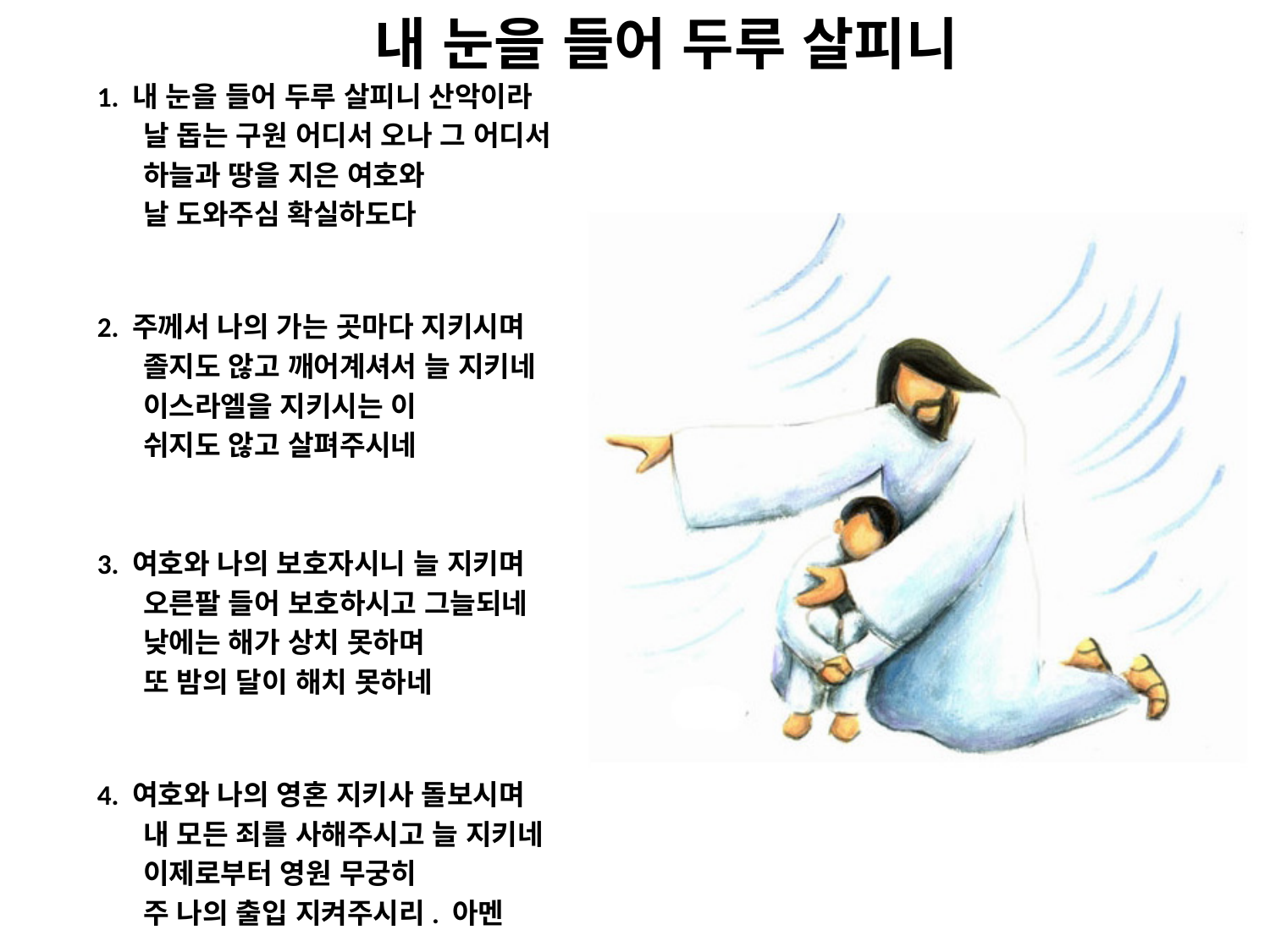

# 내 눈을 들어 두루 살피니
1. 내 눈을 들어 두루 살피니 산악이라
     날 돕는 구원 어디서 오나 그 어디서
     하늘과 땅을 지은 여호와
     날 도와주심 확실하도다

2. 주께서 나의 가는 곳마다 지키시며
     졸지도 않고 깨어계셔서 늘 지키네
     이스라엘을 지키시는 이
     쉬지도 않고 살펴주시네

3. 여호와 나의 보호자시니 늘 지키며
     오른팔 들어 보호하시고 그늘되네
     낮에는 해가 상치 못하며
     또 밤의 달이 해치 못하네

4. 여호와 나의 영혼 지키사 돌보시며
     내 모든 죄를 사해주시고 늘 지키네
     이제로부터 영원 무궁히
     주 나의 출입 지켜주시리. 아멘